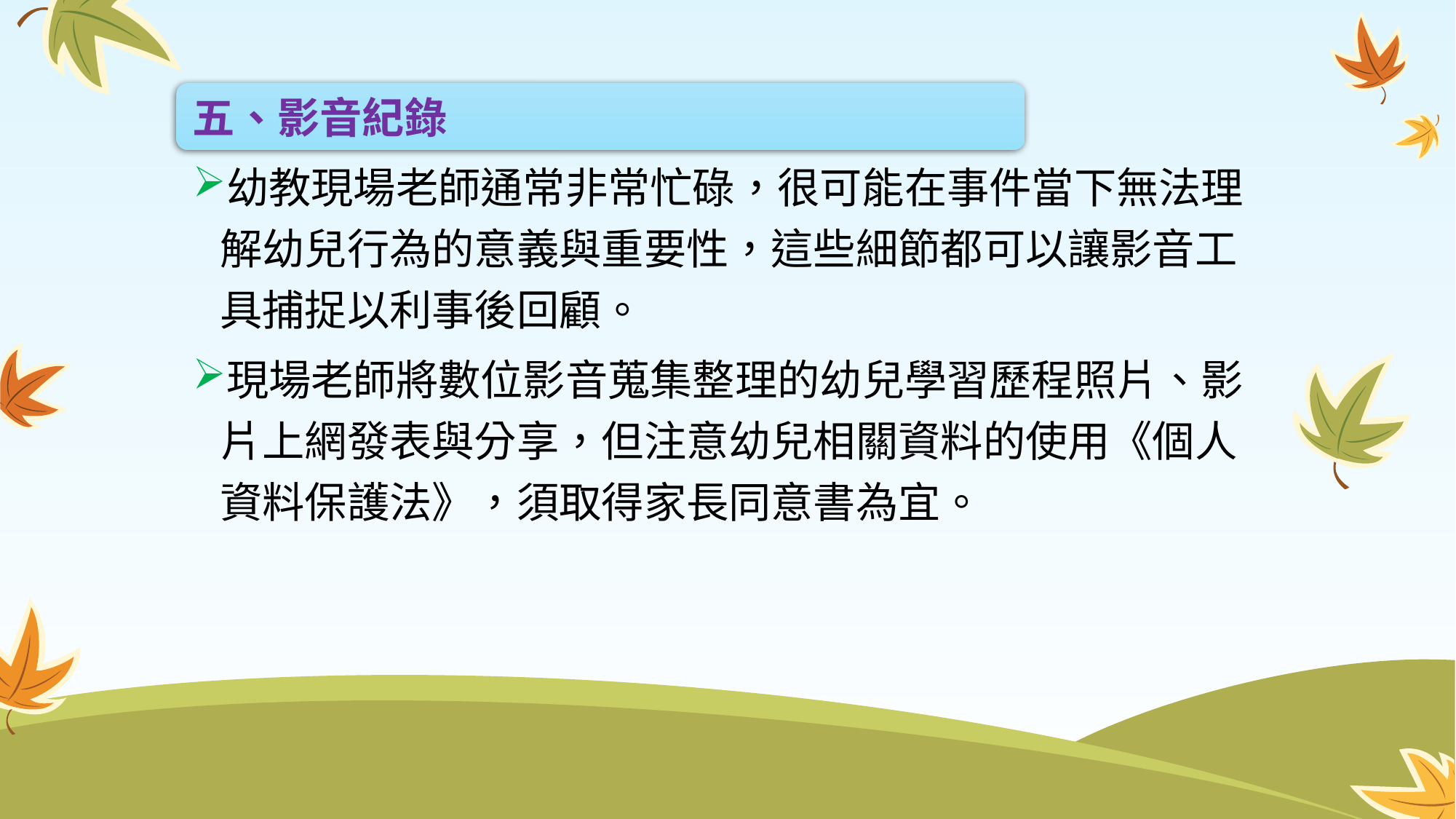

五、影音紀錄
幼教現場老師通常非常忙碌，很可能在事件當下無法理解幼兒行為的意義與重要性，這些細節都可以讓影音工具捕捉以利事後回顧。
現場老師將數位影音蒐集整理的幼兒學習歷程照片、影片上網發表與分享，但注意幼兒相關資料的使用《個人資料保護法》，須取得家長同意書為宜。